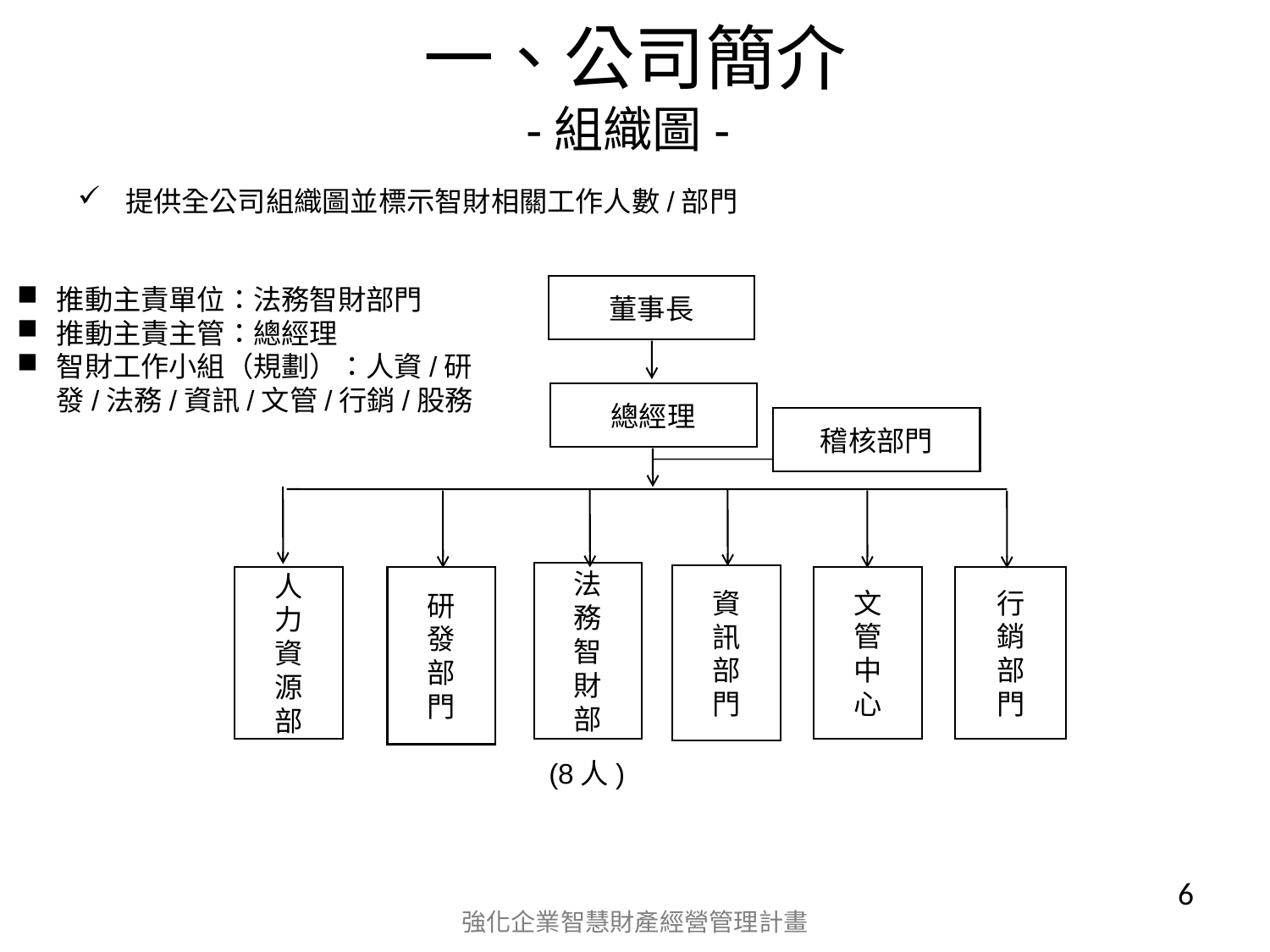

# 一、公司簡介 -組織圖-
提供全公司組織圖並標示智財相關工作人數/部門
推動主責單位：法務智財部門
推動主責主管：總經理
智財工作小組（規劃）：人資/研發/法務/資訊/文管/行銷/股務
董事長

總經理
稽核部門

法
務
智
財
部
資
訊
部
門
人
力
資
源
部
研
發
部
門
文
管
中
心
行
銷
部
門
(8人)

6
強化企業智慧財產經營管理計畫